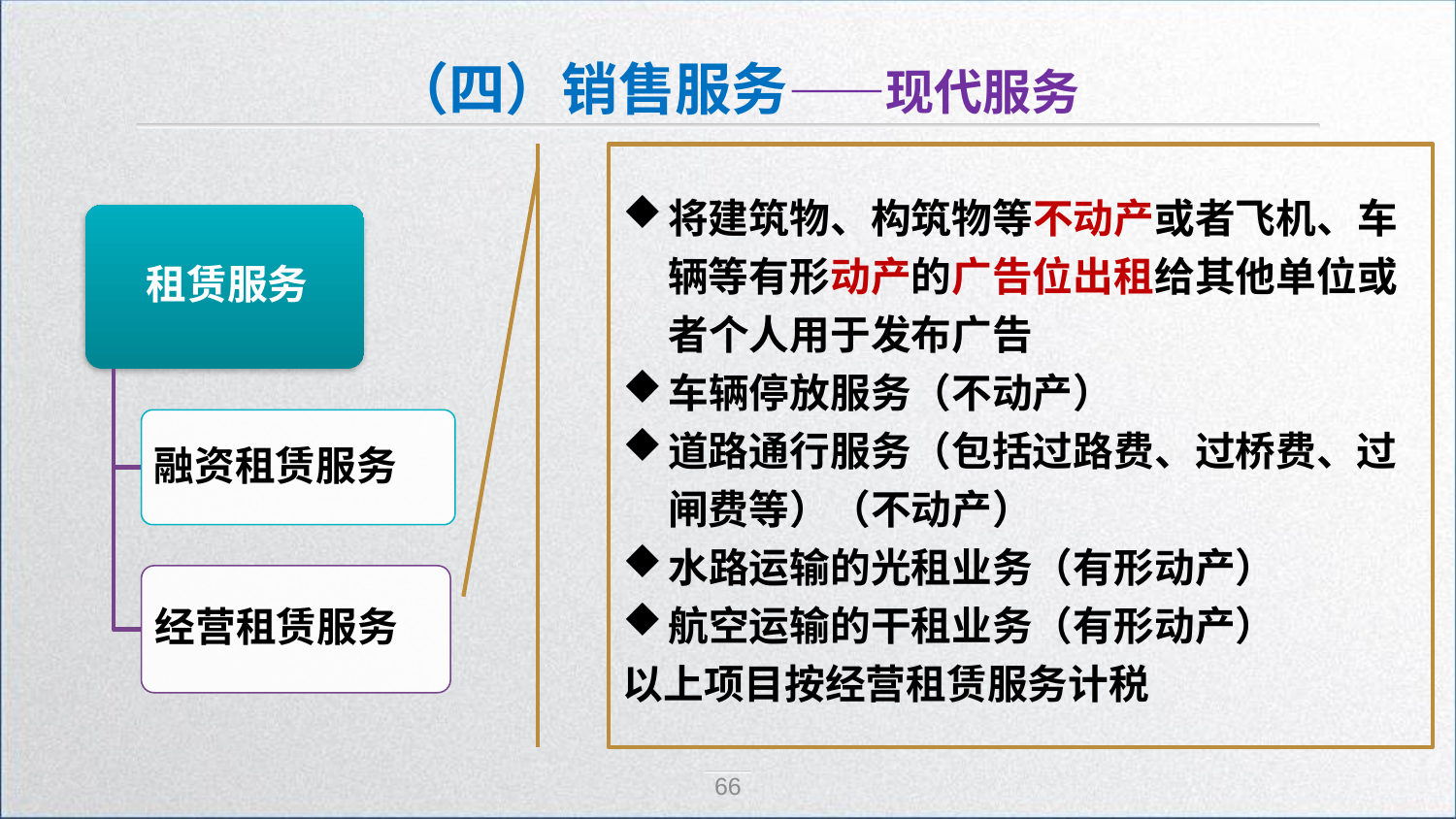

（四）销售服务——现代服务
将建筑物、构筑物等不动产或者飞机、车辆等有形动产的广告位出租给其他单位或者个人用于发布广告
车辆停放服务（不动产）
道路通行服务（包括过路费、过桥费、过闸费等）（不动产）
水路运输的光租业务（有形动产）
航空运输的干租业务（有形动产）
以上项目按经营租赁服务计税
租赁服务
融资租赁服务
经营租赁服务
66